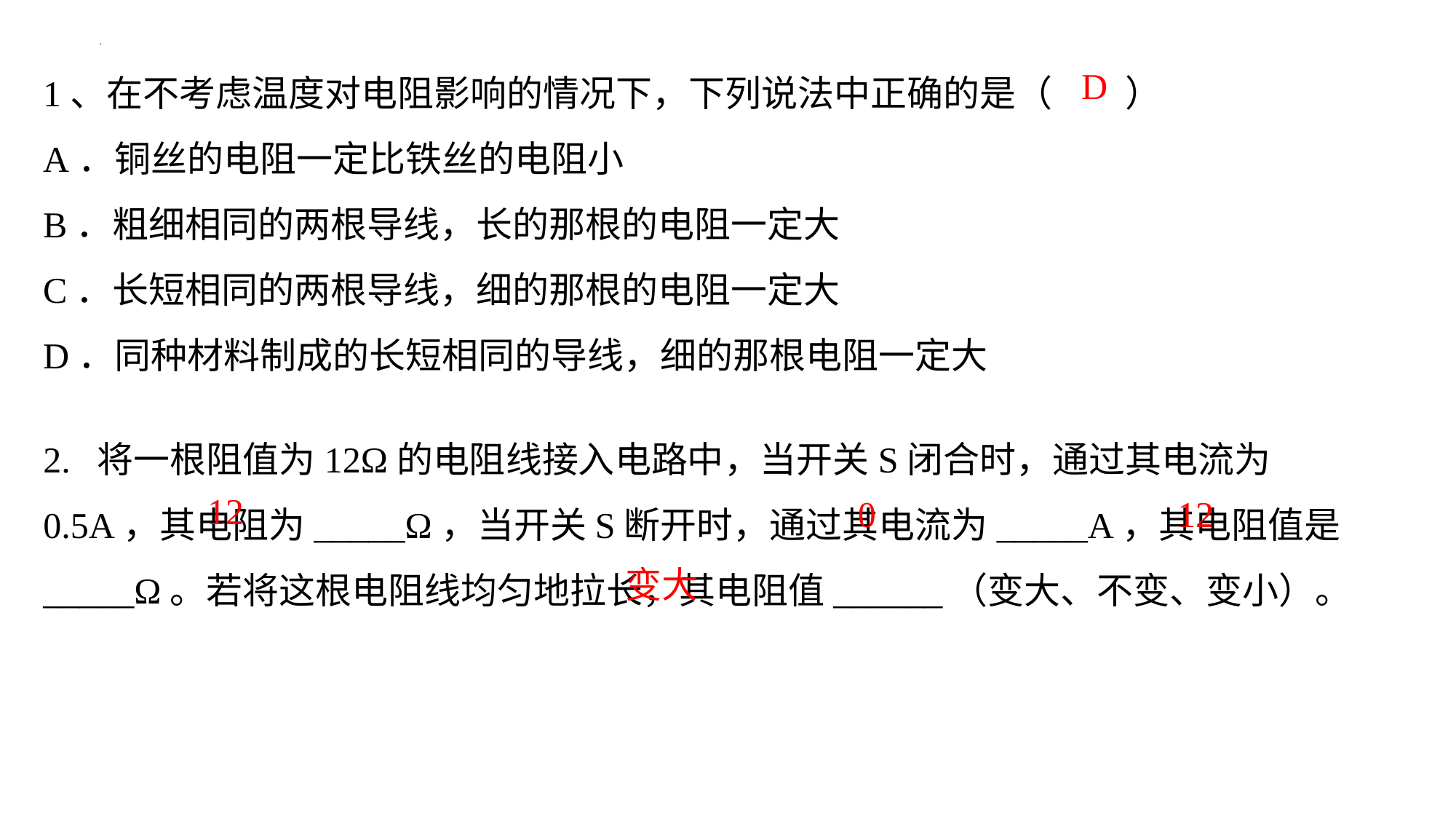

1、在不考虑温度对电阻影响的情况下，下列说法中正确的是（　　）
A．铜丝的电阻一定比铁丝的电阻小
B．粗细相同的两根导线，长的那根的电阻一定大
C．长短相同的两根导线，细的那根的电阻一定大
D．同种材料制成的长短相同的导线，细的那根电阻一定大
D
2.  将一根阻值为12Ω的电阻线接入电路中，当开关S闭合时，通过其电流为0.5A，其电阻为_____Ω，当开关S断开时，通过其电流为_____A，其电阻值是_____Ω。若将这根电阻线均匀地拉长，其电阻值______（变大、不变、变小）。
12
12
0
变大